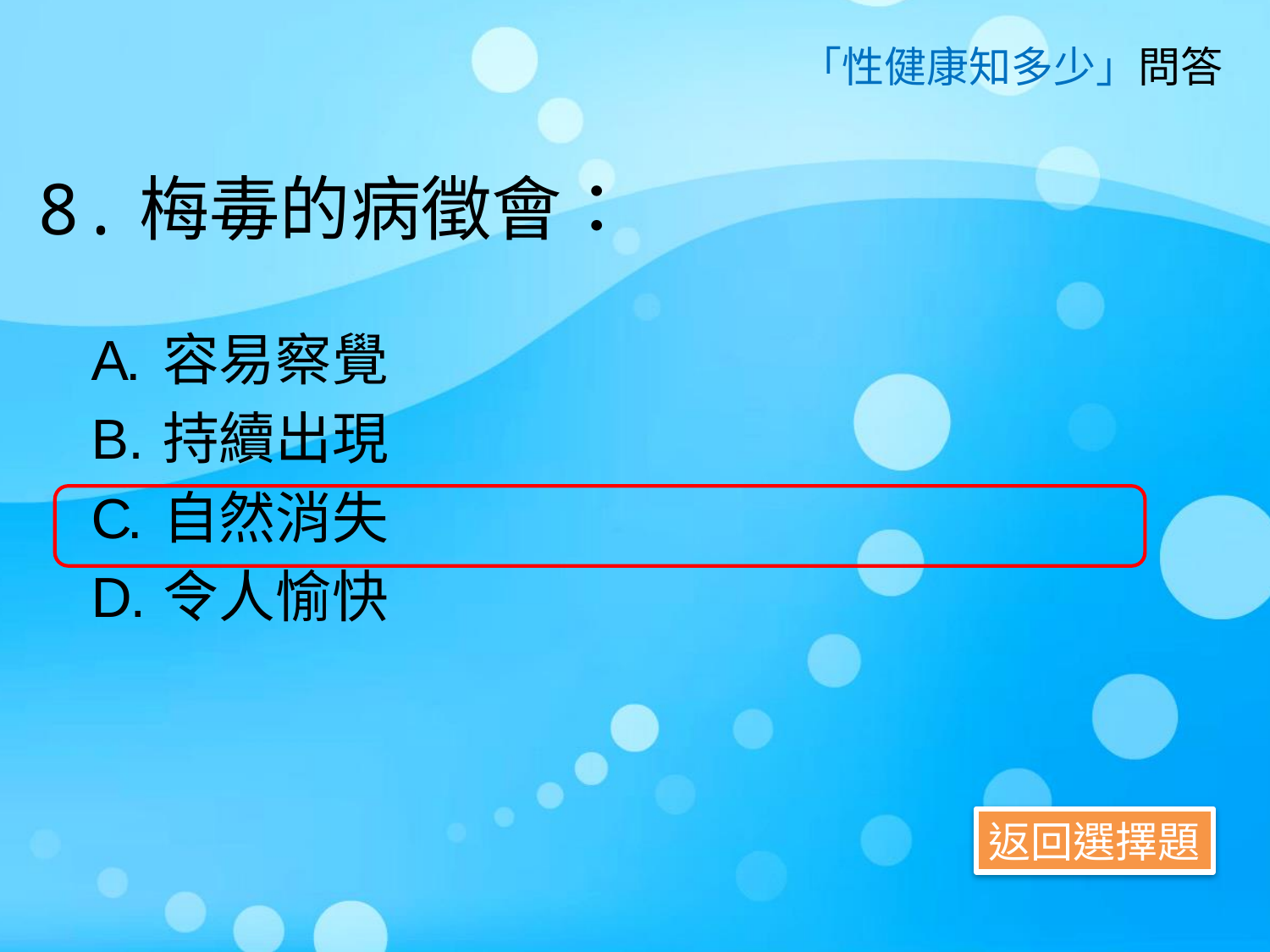

「性健康知多少」問答
# 8.梅毒的病徵會：
容易察覺
持續出現
自然消失
令人愉快

返回選擇題